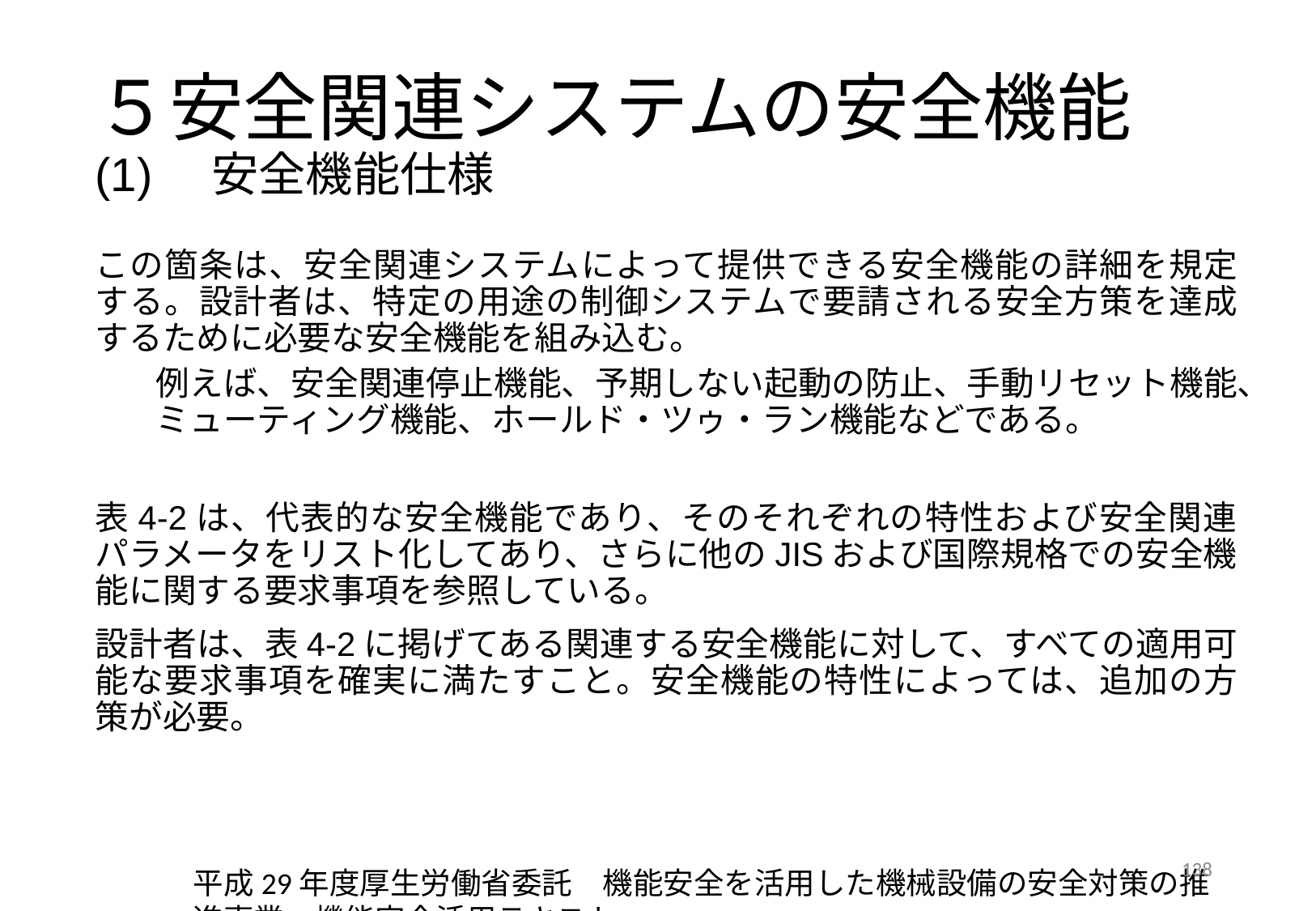

# ５安全関連システムの安全機能 (1)　安全機能仕様
この箇条は、安全関連システムによって提供できる安全機能の詳細を規定する。設計者は、特定の用途の制御システムで要請される安全方策を達成するために必要な安全機能を組み込む。
例えば、安全関連停止機能、予期しない起動の防止、手動リセット機能、ミューティング機能、ホールド・ツゥ・ラン機能などである。

表4-2は、代表的な安全機能であり、そのそれぞれの特性および安全関連パラメータをリスト化してあり、さらに他のJISおよび国際規格での安全機能に関する要求事項を参照している。
設計者は、表4-2に掲げてある関連する安全機能に対して、すべての適用可能な要求事項を確実に満たすこと。安全機能の特性によっては、追加の方策が必要。
138
平成29年度厚生労働省委託　機能安全を活用した機械設備の安全対策の推進事業　機能安全活用テキスト